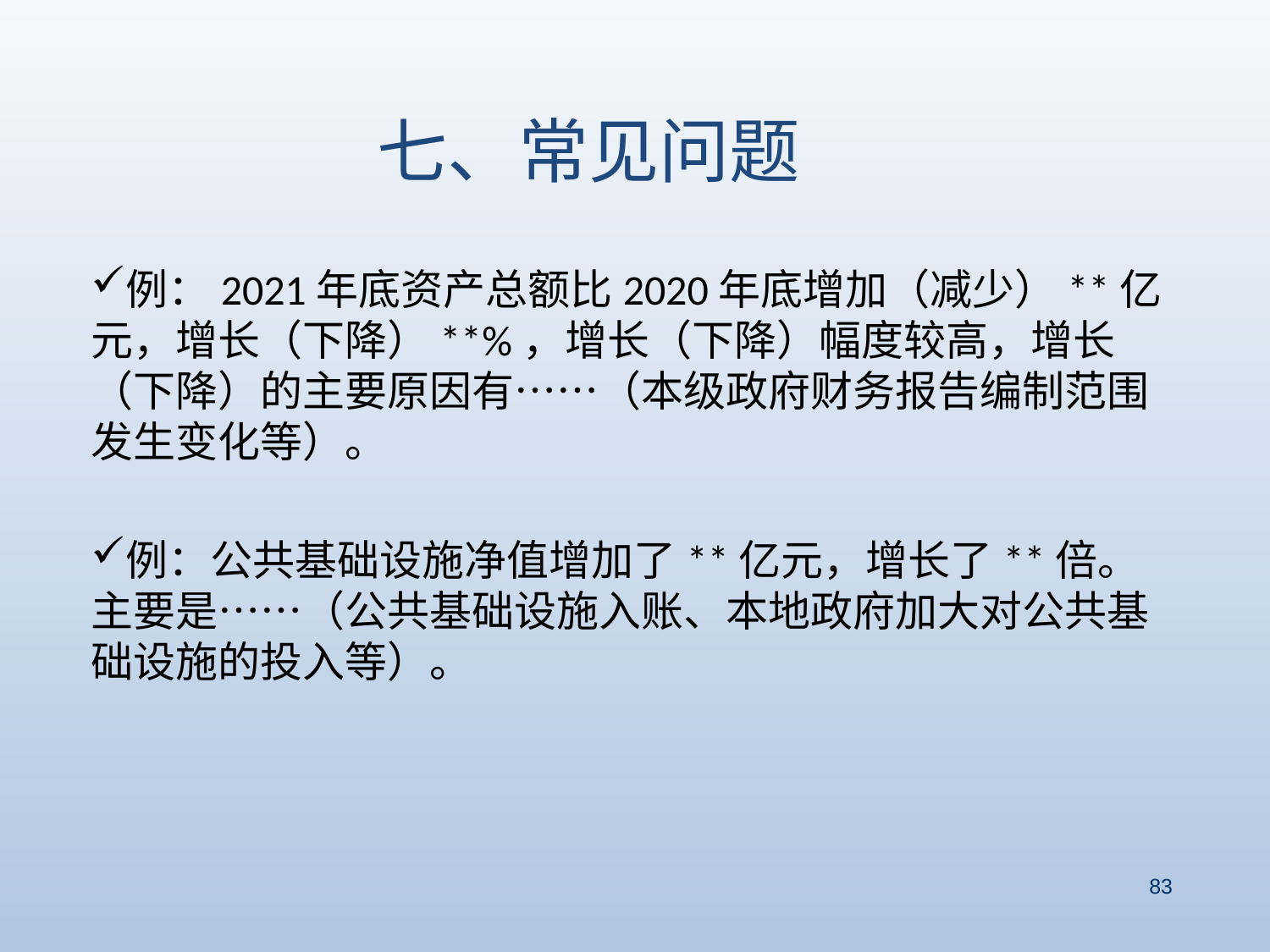

七、常见问题
例：2021年底资产总额比2020年底增加（减少）**亿元，增长（下降）**%，增长（下降）幅度较高，增长（下降）的主要原因有……（本级政府财务报告编制范围发生变化等）。

例：公共基础设施净值增加了**亿元，增长了**倍。主要是……（公共基础设施入账、本地政府加大对公共基础设施的投入等）。
83